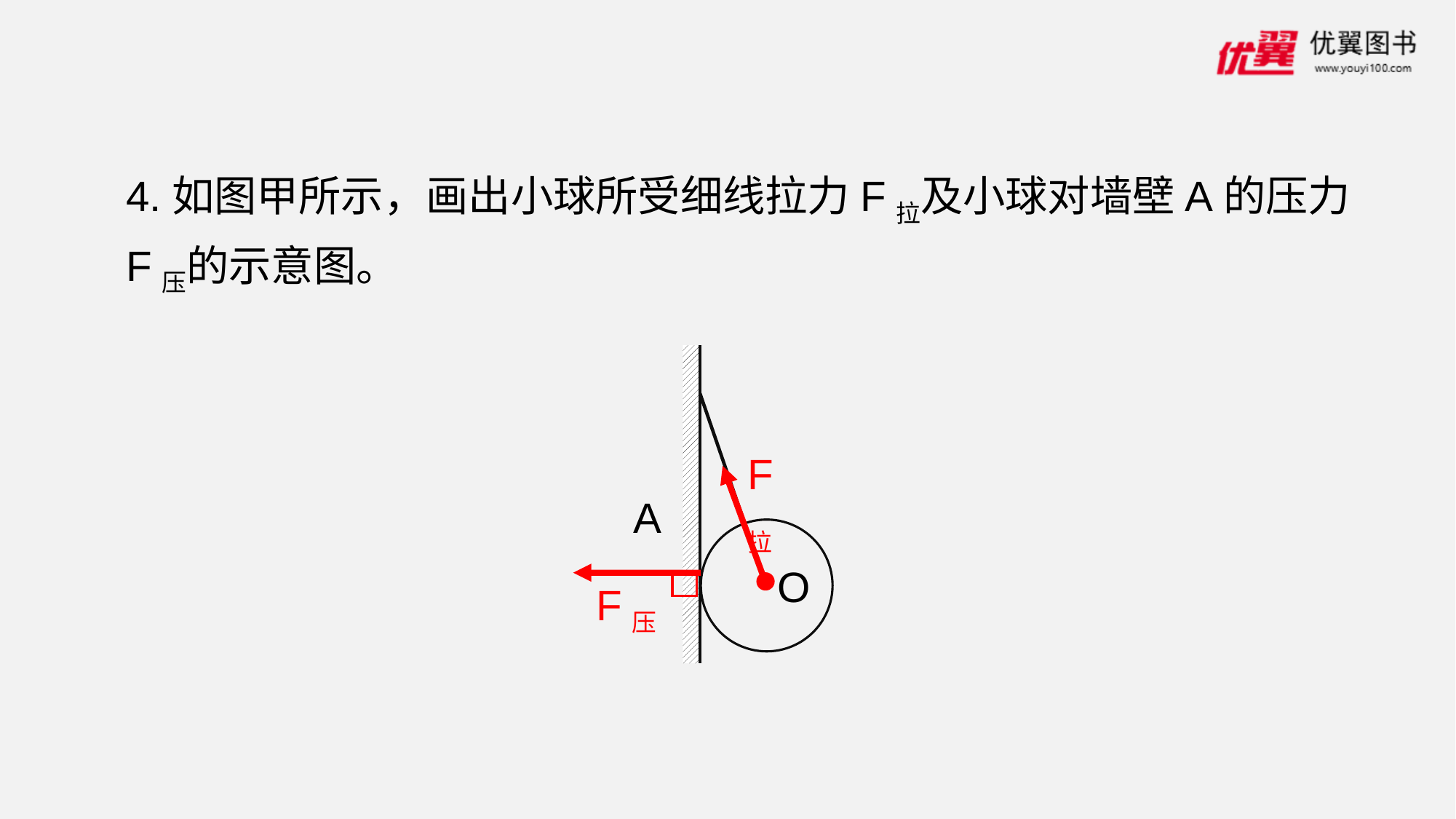

4.如图甲所示，画出小球所受细线拉力F拉及小球对墙壁A的压力F压的示意图。

A

O
F拉

F压